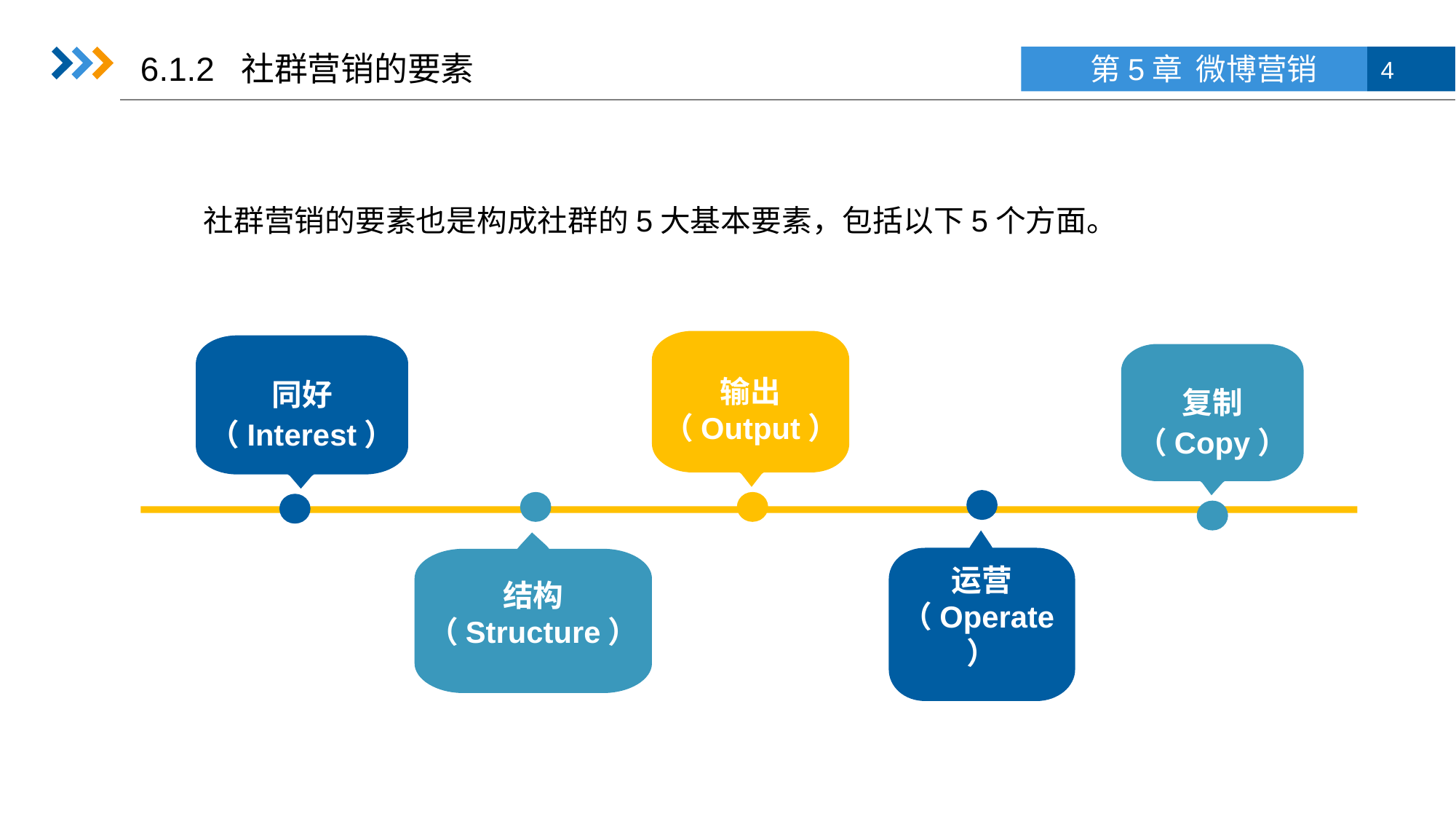

6.1.2  社群营销的要素
社群营销的要素也是构成社群的5大基本要素，包括以下5个方面。
输出（Output）

同好（Interest）

复制（Copy）

运营（Operate）

结构（Structure）